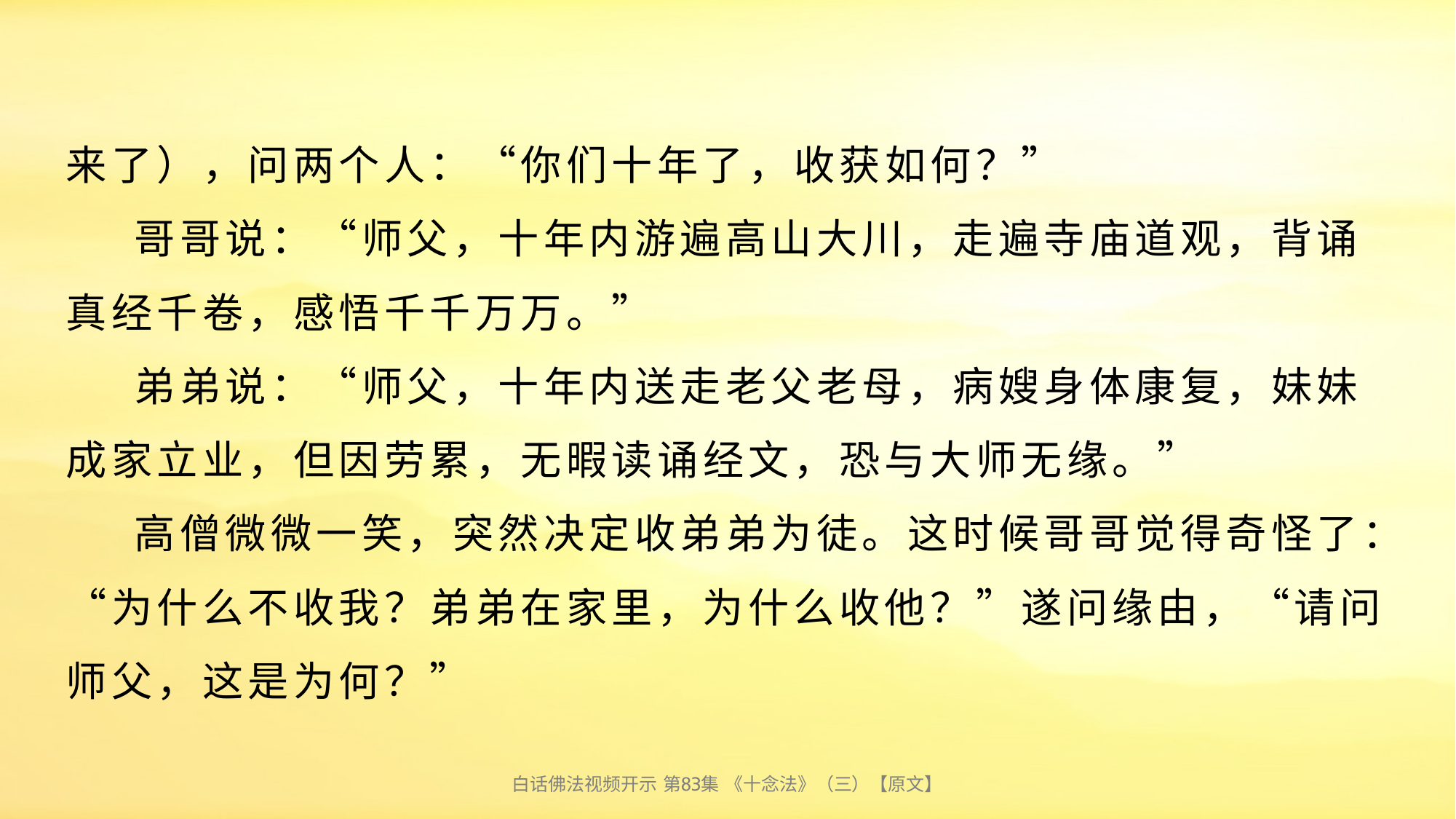

# 来了），问两个人：“你们十年了，收获如何？” 哥哥说：“师父，十年内游遍高山大川，走遍寺庙道观，背诵真经千卷，感悟千千万万。” 弟弟说：“师父，十年内送走老父老母，病嫂身体康复，妹妹成家立业，但因劳累，无暇读诵经文，恐与大师无缘。” 高僧微微一笑，突然决定收弟弟为徒。这时候哥哥觉得奇怪了：“为什么不收我？弟弟在家里，为什么收他？”遂问缘由，“请问师父，这是为何？”
白话佛法视频开示 第83集 《十念法》（三）【原文】